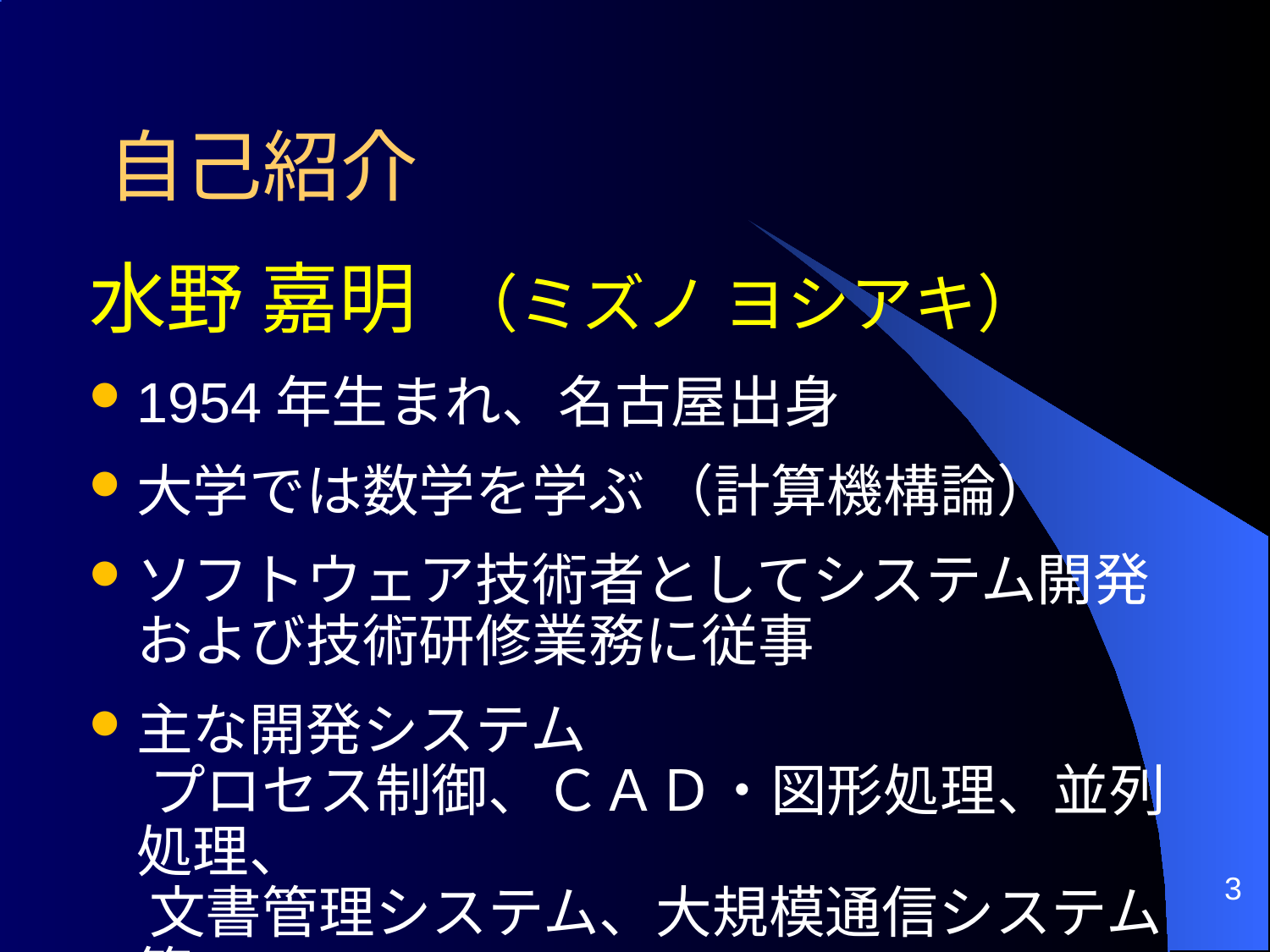

# 自己紹介
水野 嘉明  （ミズノ ヨシアキ）
1954年生まれ、名古屋出身
大学では数学を学ぶ （計算機構論）
ソフトウェア技術者としてシステム開発および技術研修業務に従事
主な開発システム
 プロセス制御、ＣＡＤ・図形処理、並列処理、
 文書管理システム、大規模通信システム 等
3